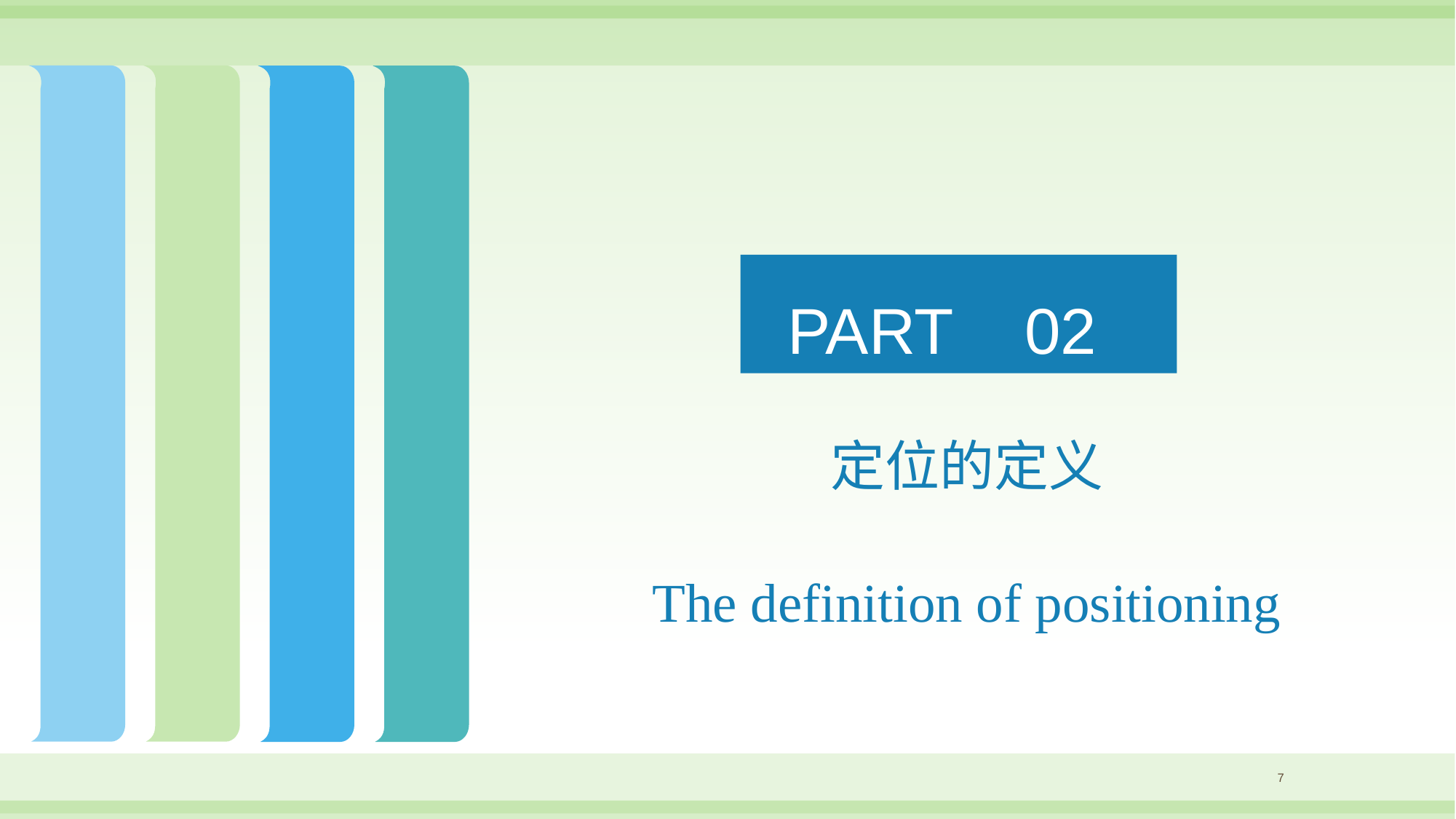

# PART    02

定位的定义
The definition of positioning

7